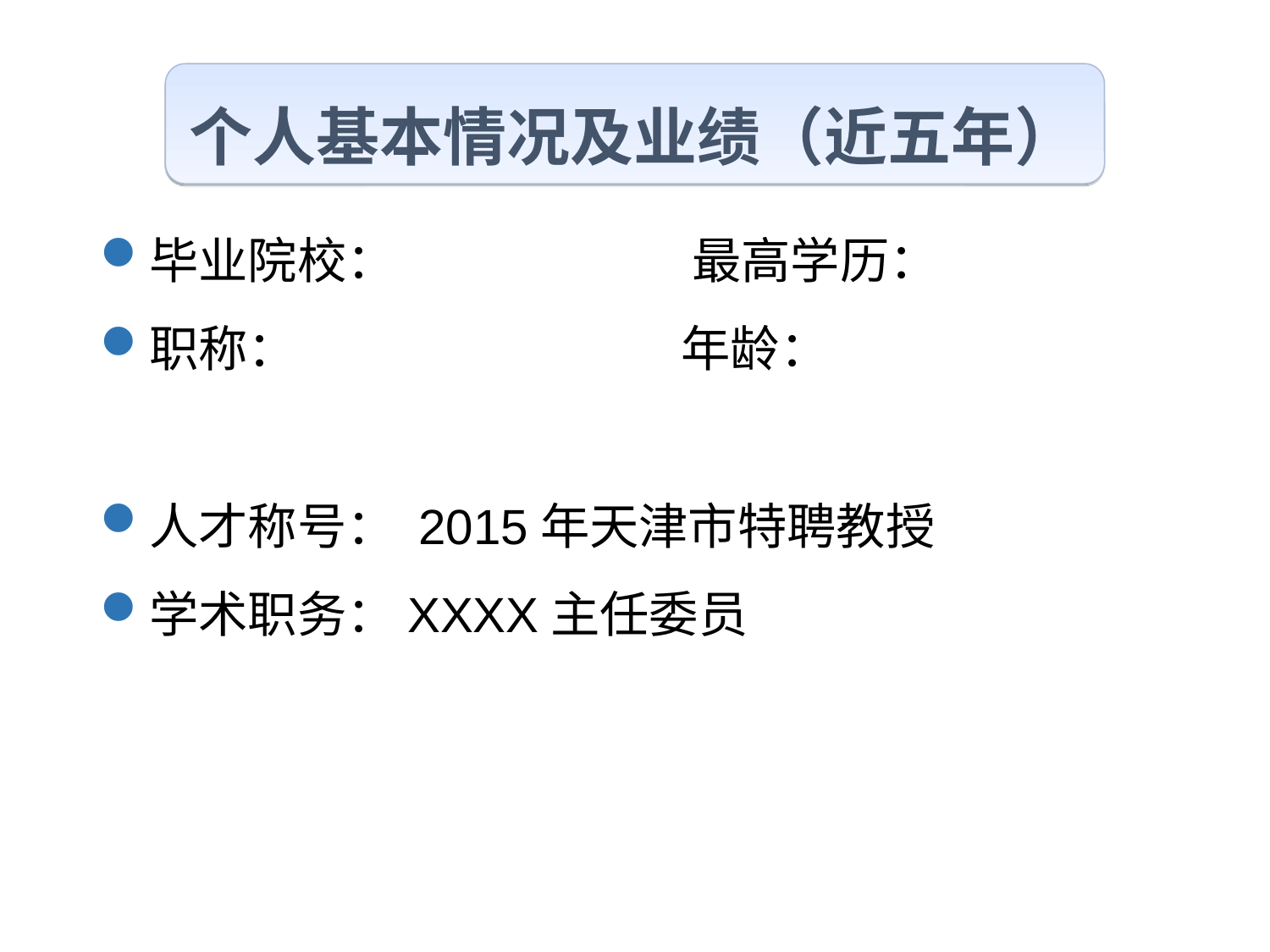

# 个人基本情况及业绩（近五年）
毕业院校：                           最高学历：
职称：                                   年龄：

人才称号： 2015年天津市特聘教授
学术职务：XXXX主任委员